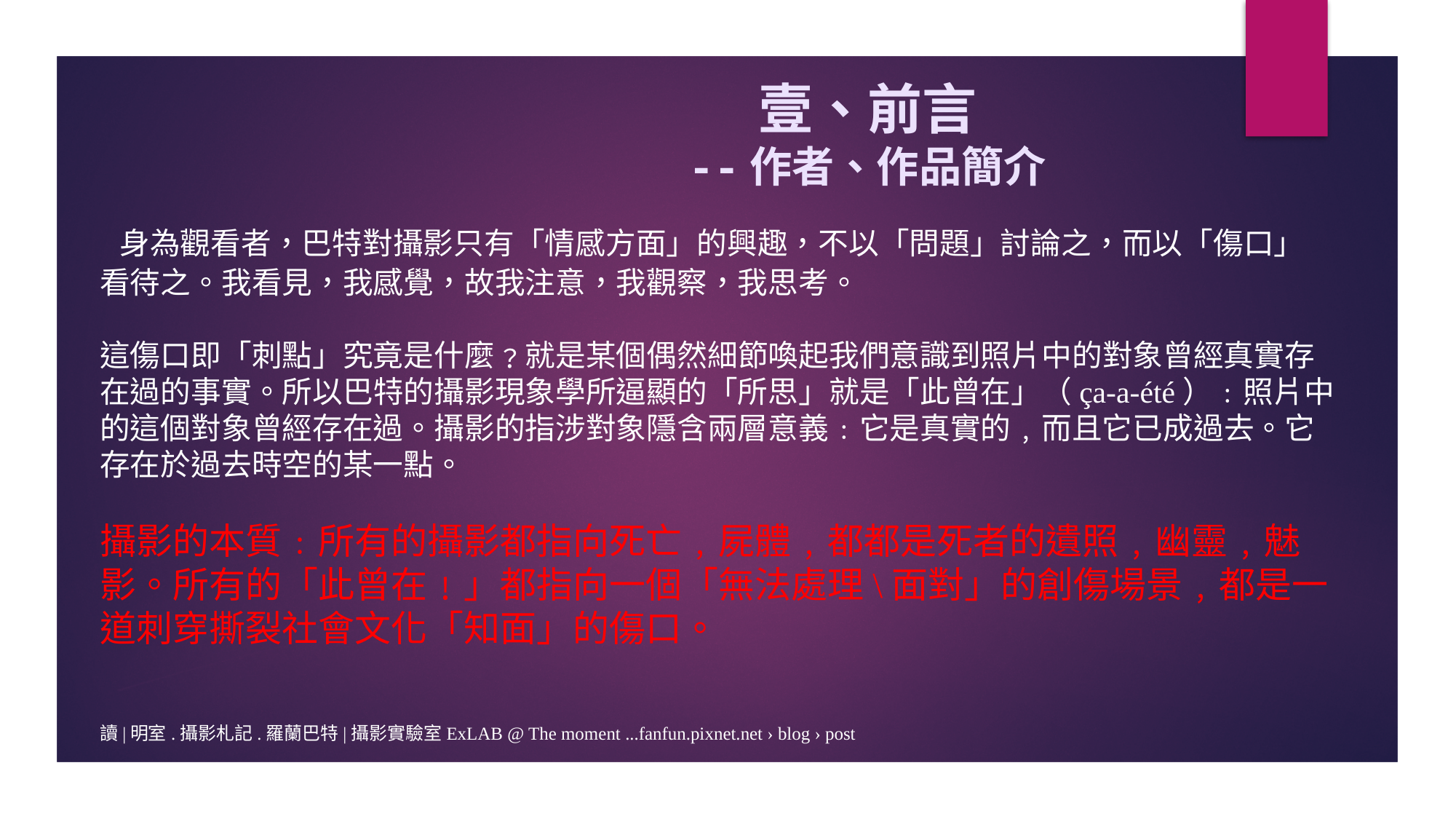

壹、前言
--作者、作品簡介
 身為觀看者，巴特對攝影只有「情感方面」的興趣，不以「問題」討論之，而以「傷口」看待之。我看見，我感覺，故我注意，我觀察，我思考。

這傷口即「刺點」究竟是什麼﹖就是某個偶然細節喚起我們意識到照片中的對象曾經真實存在過的事實。所以巴特的攝影現象學所逼顯的「所思」就是「此曾在」（ça-a-été）﹕照片中的這個對象曾經存在過。攝影的指涉對象隱含兩層意義﹕它是真實的﹐而且它已成過去。它存在於過去時空的某一點。

攝影的本質﹕所有的攝影都指向死亡﹐屍體﹐都都是死者的遺照﹐幽靈﹐魅影。所有的「此曾在﹗」都指向一個「無法處理\面對」的創傷場景﹐都是一道刺穿撕裂社會文化「知面」的傷口。

讀|明室.攝影札記.羅蘭巴特|攝影實驗室ExLAB @ The moment ...fanfun.pixnet.net › blog › post